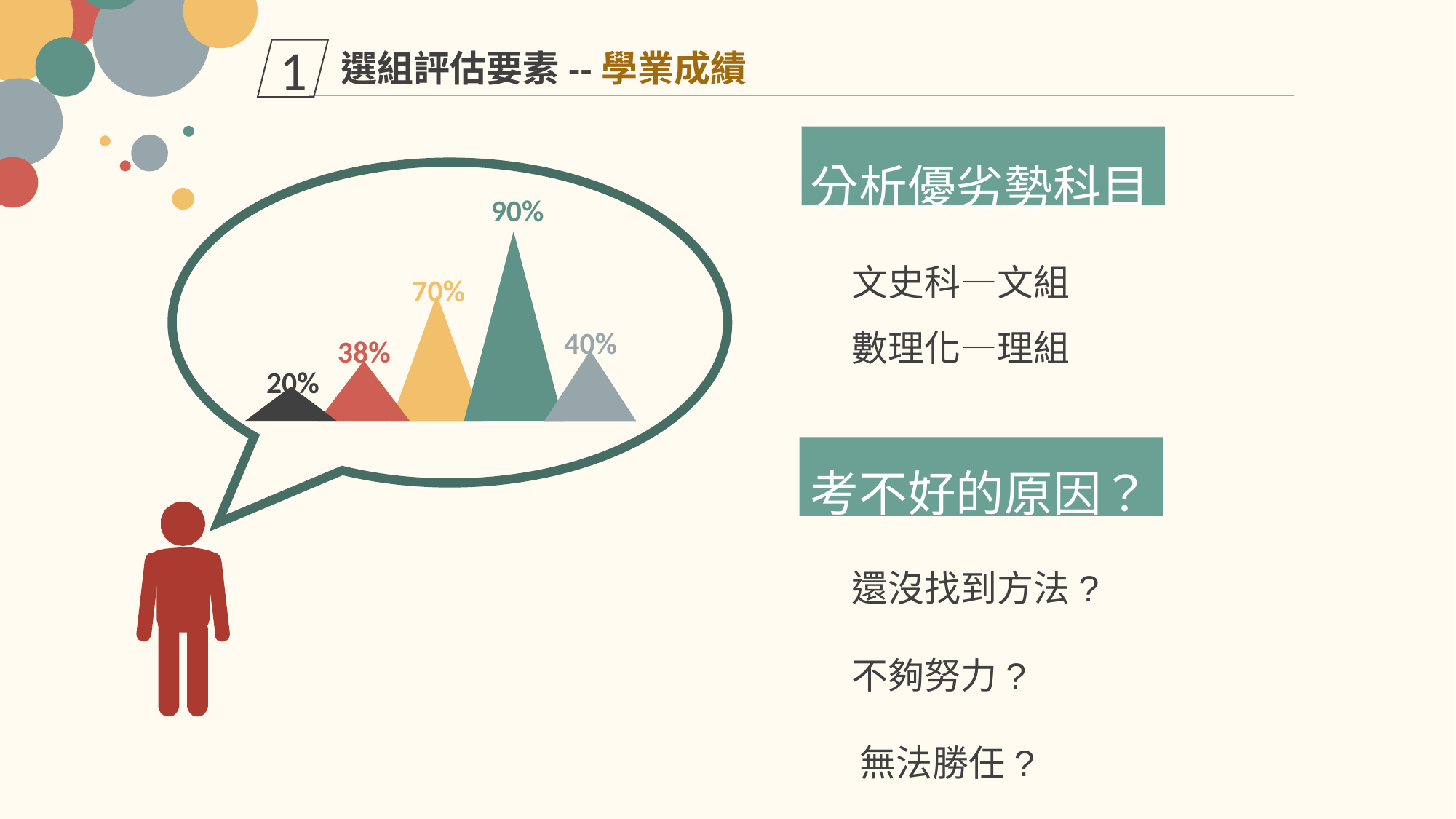

1
選組評估要素--學業成績
分析優劣勢科目
    文史科—文組
    數理化—理組

考不好的原因？
    還沒找到方法?
    不夠努力?
     無法勝任?

90%

70%

40%
38%

20%